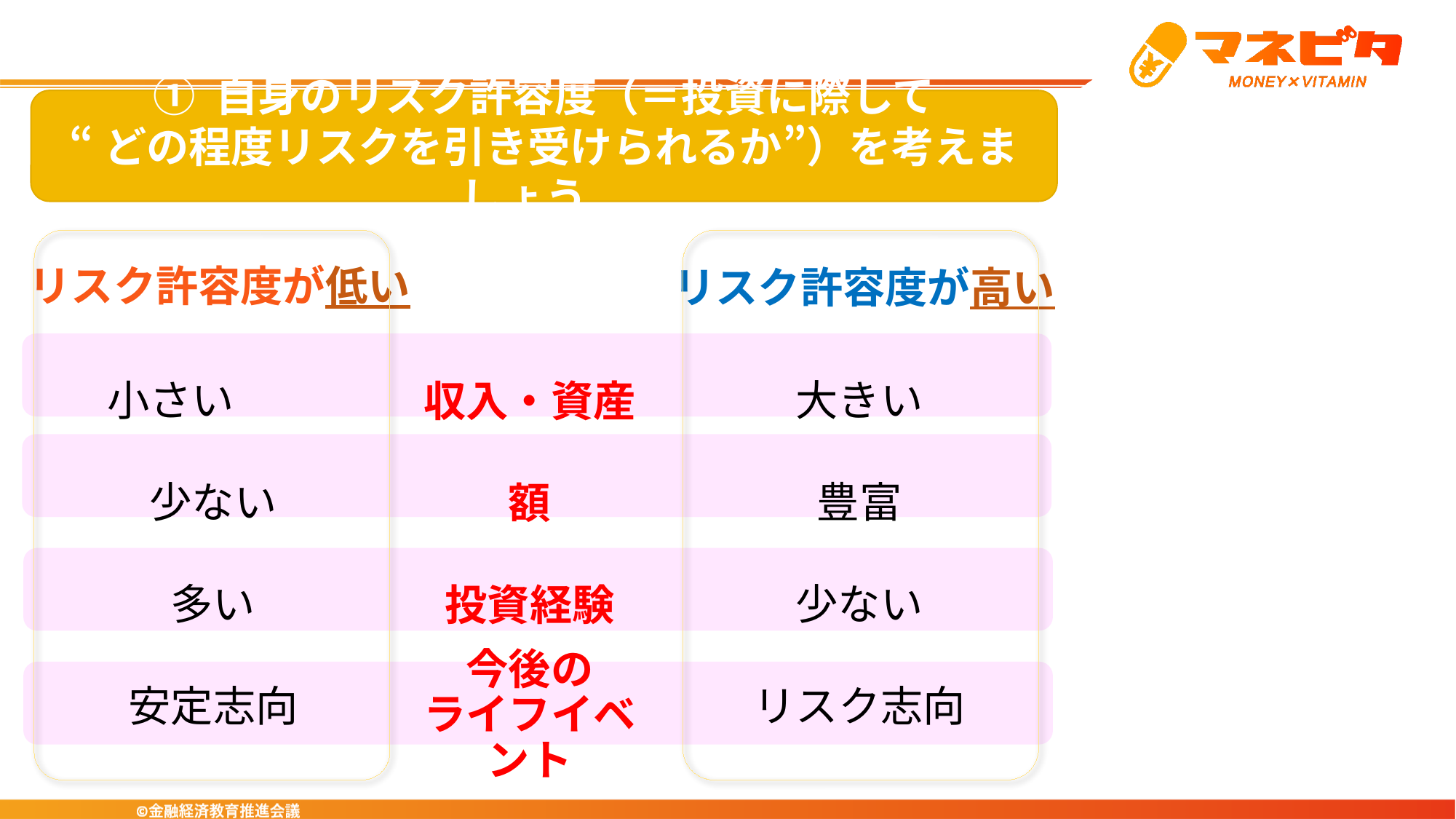

① 自身のリスク許容度（＝投資に際して
“どの程度リスクを引き受けられるか”）を考えましょう。

リスク許容度が低い
リスク許容度が高い
小さい
少ない
多い
安定志向
大きい
豊富
少ない
リスク志向
収入・資産額
投資経験
今後の
ライフイベント
性格